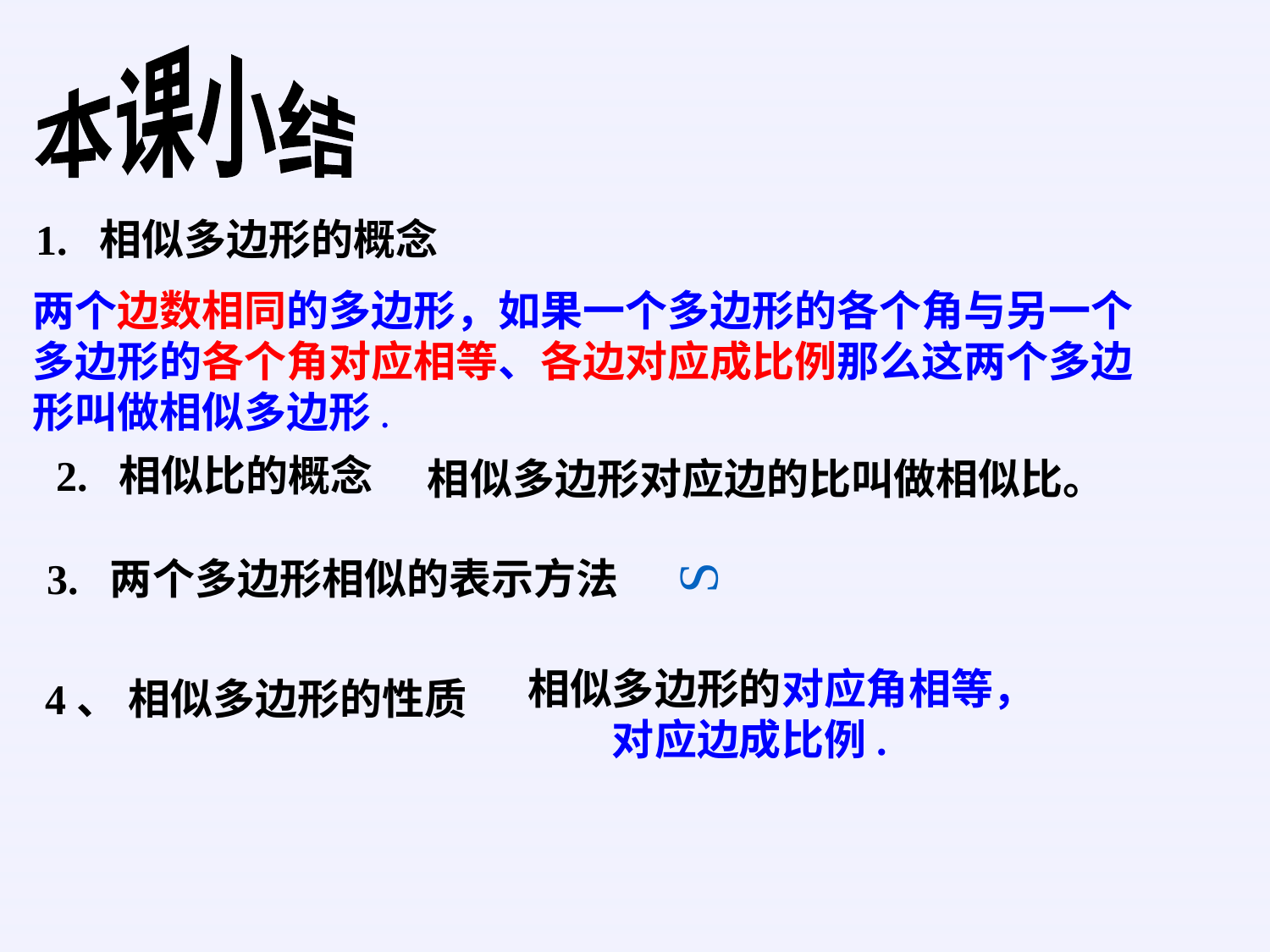

本课小结
1.  相似多边形的概念
两个边数相同的多边形，如果一个多边形的各个角与另一个多边形的各个角对应相等、各边对应成比例那么这两个多边形叫做相似多边形.
2.  相似比的概念
相似多边形对应边的比叫做相似比。
S
3.  两个多边形相似的表示方法
相似多边形的对应角相等，
　　对应边成比例.
4、 相似多边形的性质